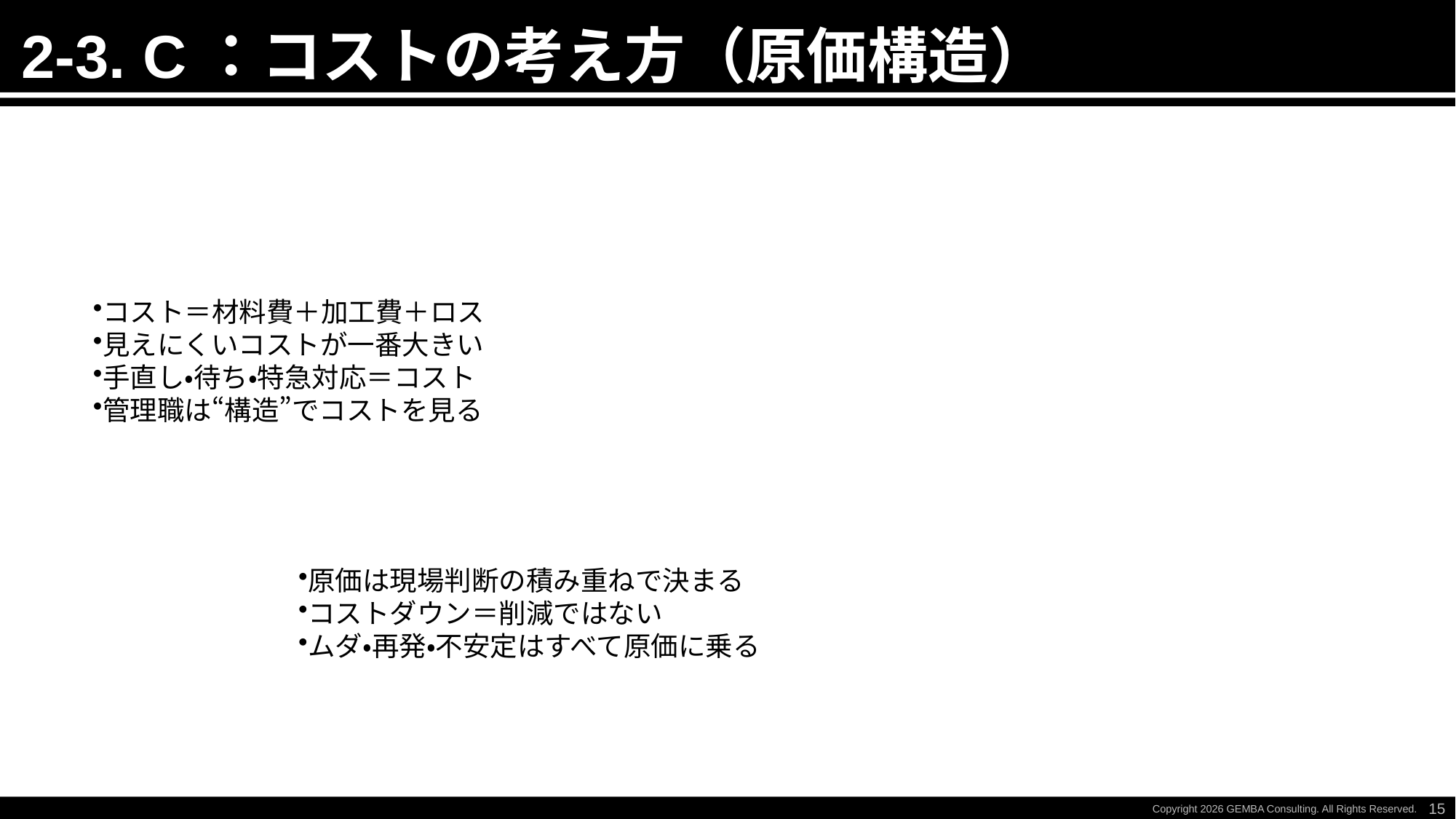

2-3. C：コストの考え方（原価構造）
コスト＝材料費＋加工費＋ロス
見えにくいコストが一番大きい
手直し・待ち・特急対応＝コスト
管理職は“構造”でコストを見る
原価は現場判断の積み重ねで決まる
コストダウン＝削減ではない
ムダ・再発・不安定はすべて原価に乗る
15